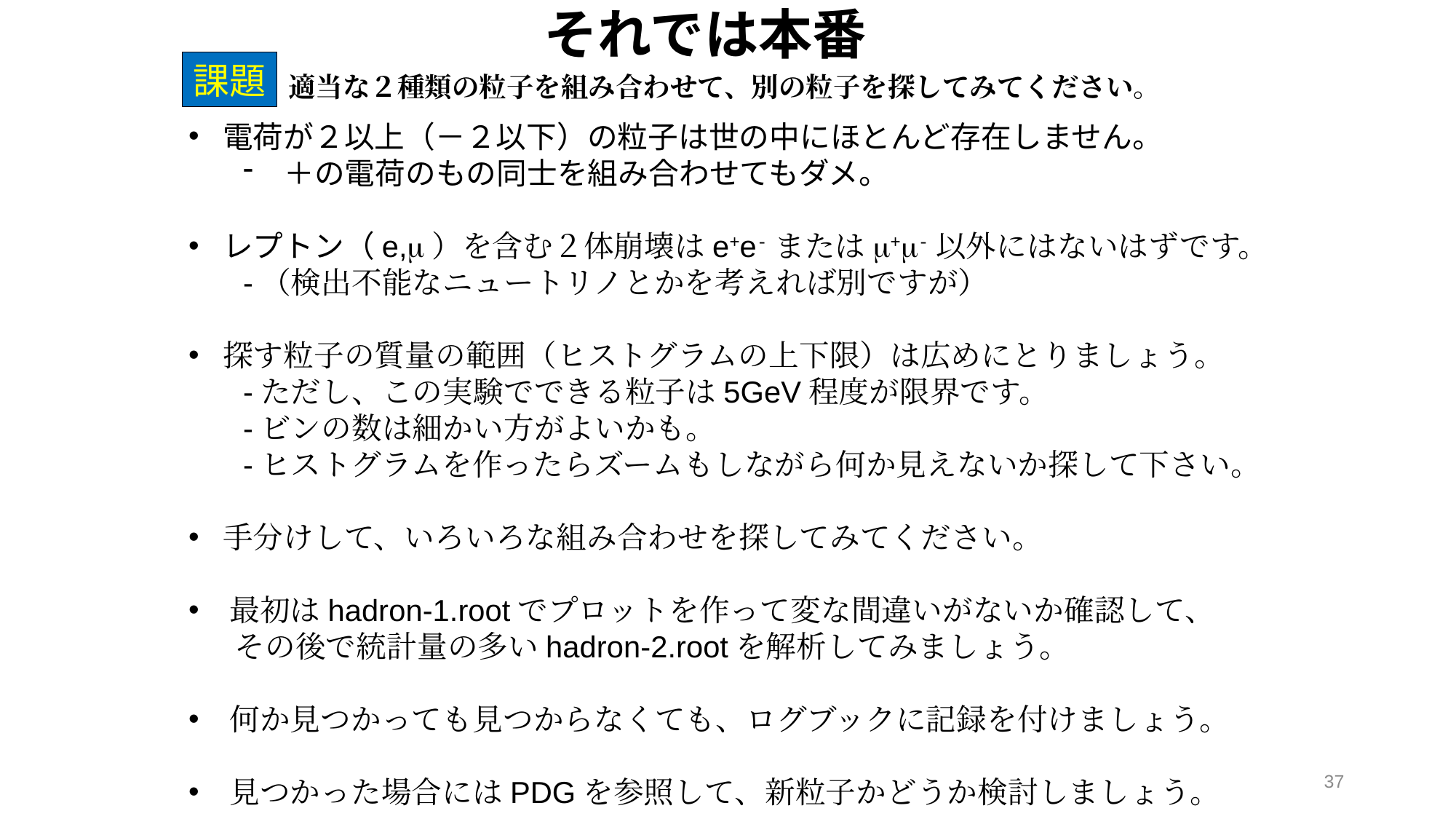

それでは本番
課題
適当な２種類の粒子を組み合わせて、別の粒子を探してみてください。
電荷が２以上（－２以下）の粒子は世の中にほとんど存在しません。
＋の電荷のもの同士を組み合わせてもダメ。

レプトン（e,μ）を含む２体崩壊はe+e-またはμ+μ-以外にはないはずです。
-（検出不能なニュートリノとかを考えれば別ですが）

探す粒子の質量の範囲（ヒストグラムの上下限）は広めにとりましょう。
-ただし、この実験でできる粒子は5GeV程度が限界です。
-ビンの数は細かい方がよいかも。
-ヒストグラムを作ったらズームもしながら何か見えないか探して下さい。

手分けして、いろいろな組み合わせを探してみてください。

最初はhadron-1.rootでプロットを作って変な間違いがないか確認して、
     その後で統計量の多いhadron-2.rootを解析してみましょう。

何か見つかっても見つからなくても、ログブックに記録を付けましょう。

見つかった場合にはPDGを参照して、新粒子かどうか検討しましょう。
37